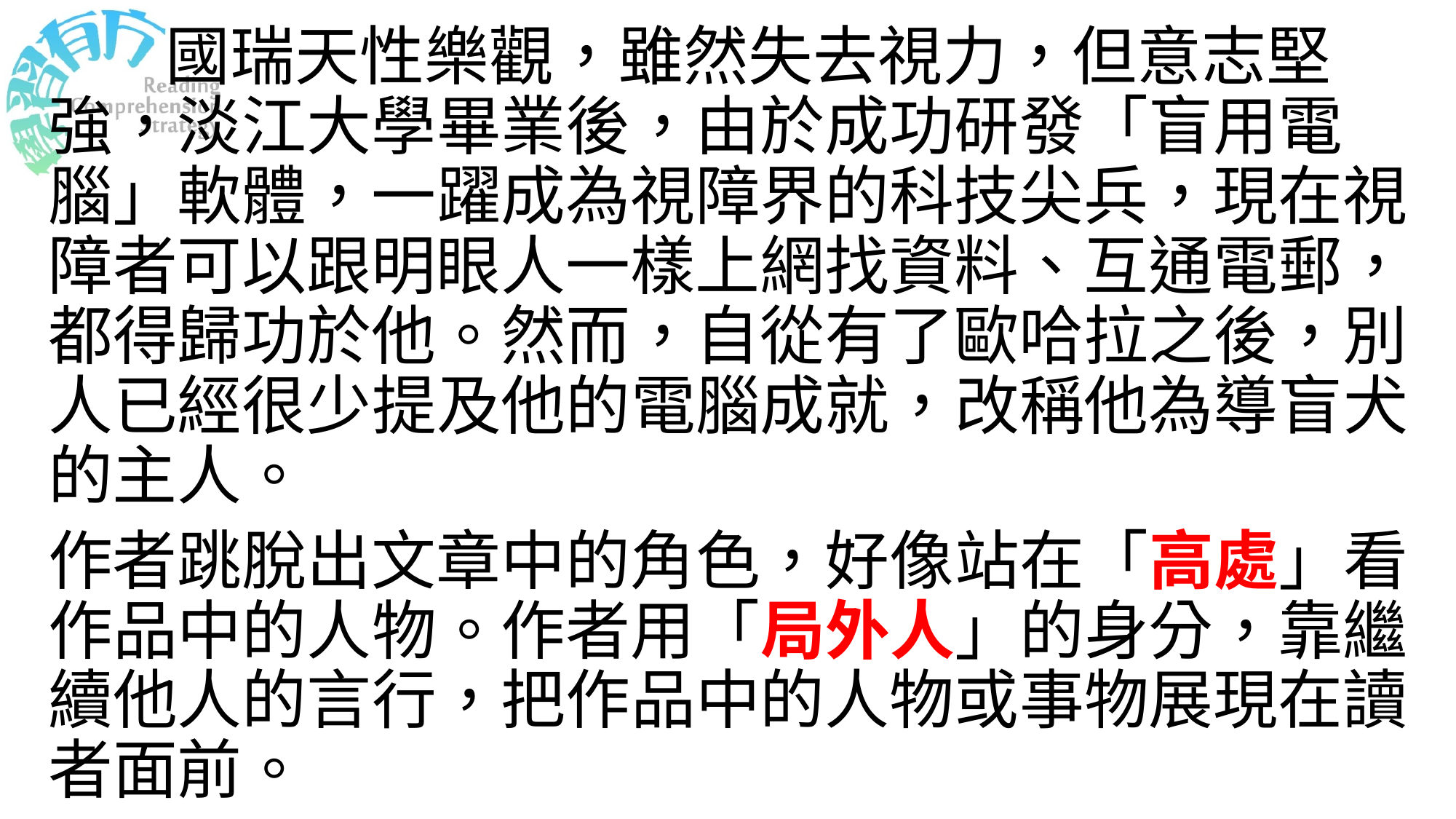

國瑞天性樂觀，雖然失去視力，但意志堅強，淡江大學畢業後，由於成功研發「盲用電腦」軟體，一躍成為視障界的科技尖兵，現在視障者可以跟明眼人一樣上網找資料、互通電郵，都得歸功於他。然而，自從有了歐哈拉之後，別人已經很少提及他的電腦成就，改稱他為導盲犬的主人。
作者跳脫出文章中的角色，好像站在「高處」看作品中的人物。作者用「局外人」的身分，靠繼續他人的言行，把作品中的人物或事物展現在讀者面前。